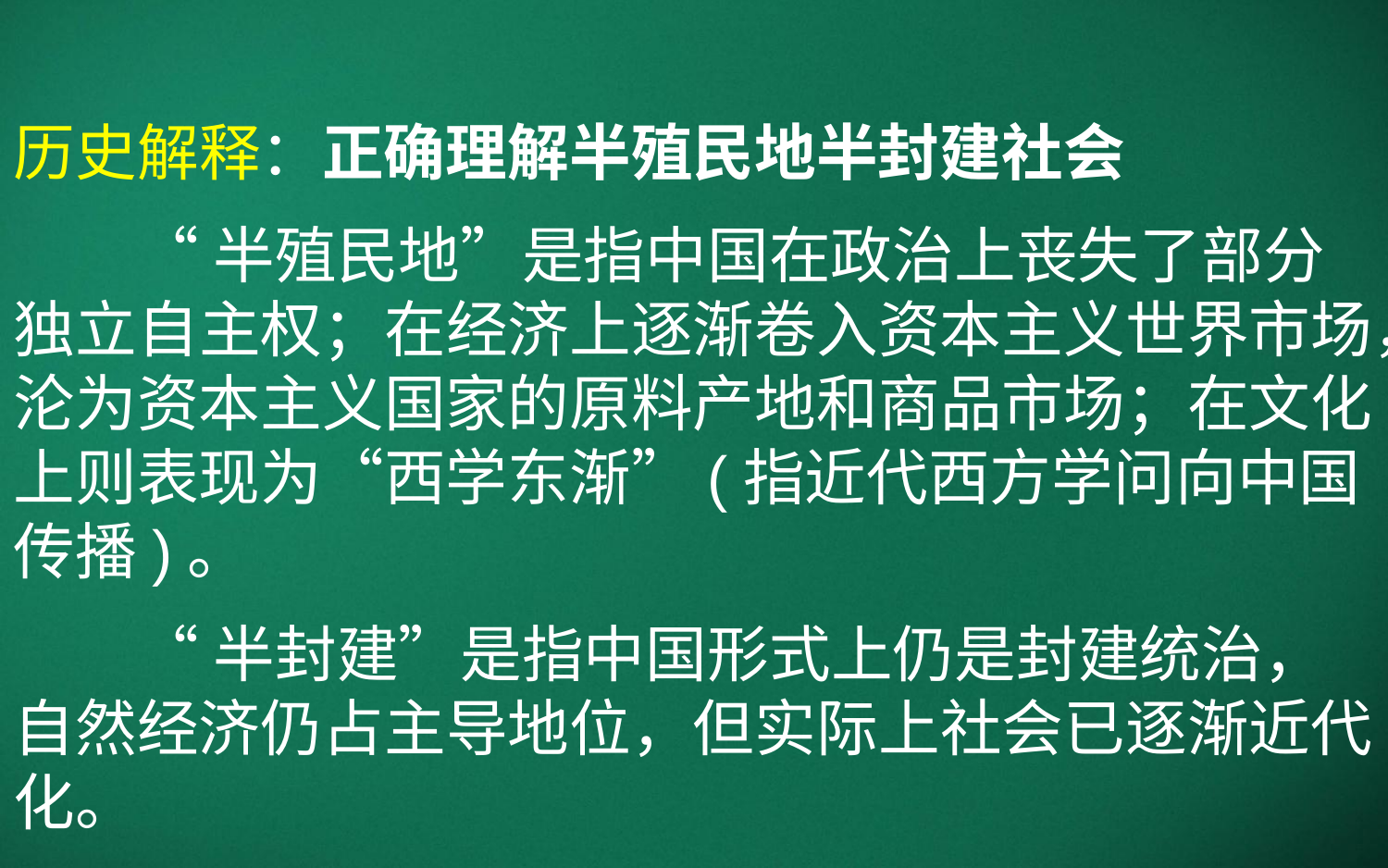

历史解释：正确理解半殖民地半封建社会
“半殖民地”是指中国在政治上丧失了部分独立自主权；在经济上逐渐卷入资本主义世界市场，沦为资本主义国家的原料产地和商品市场；在文化上则表现为“西学东渐”(指近代西方学问向中国传播)。
“半封建”是指中国形式上仍是封建统治，自然经济仍占主导地位，但实际上社会已逐渐近代化。